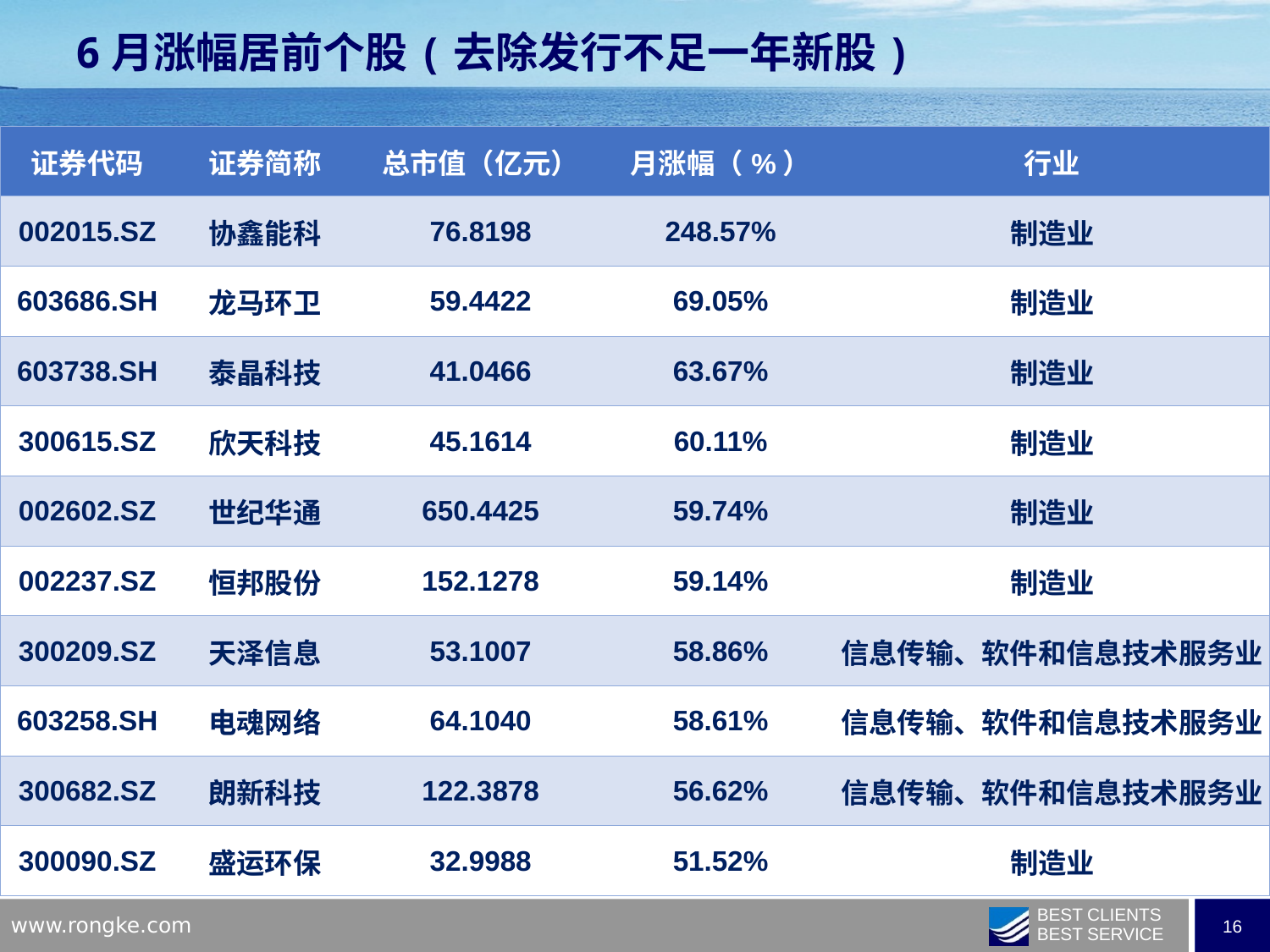

6月涨幅居前个股(去除发行不足一年新股)
| 证券代码 | 证券简称 | 总市值（亿元） | 月涨幅（%） | 行业 |
| --- | --- | --- | --- | --- |
| 002015.SZ | 协鑫能科 | 76.8198 | 248.57% | 制造业 |
| 603686.SH | 龙马环卫 | 59.4422 | 69.05% | 制造业 |
| 603738.SH | 泰晶科技 | 41.0466 | 63.67% | 制造业 |
| 300615.SZ | 欣天科技 | 45.1614 | 60.11% | 制造业 |
| 002602.SZ | 世纪华通 | 650.4425 | 59.74% | 制造业 |
| 002237.SZ | 恒邦股份 | 152.1278 | 59.14% | 制造业 |
| 300209.SZ | 天泽信息 | 53.1007 | 58.86% | 信息传输、软件和信息技术服务业 |
| 603258.SH | 电魂网络 | 64.1040 | 58.61% | 信息传输、软件和信息技术服务业 |
| 300682.SZ | 朗新科技 | 122.3878 | 56.62% | 信息传输、软件和信息技术服务业 |
| 300090.SZ | 盛运环保 | 32.9988 | 51.52% | 制造业 |